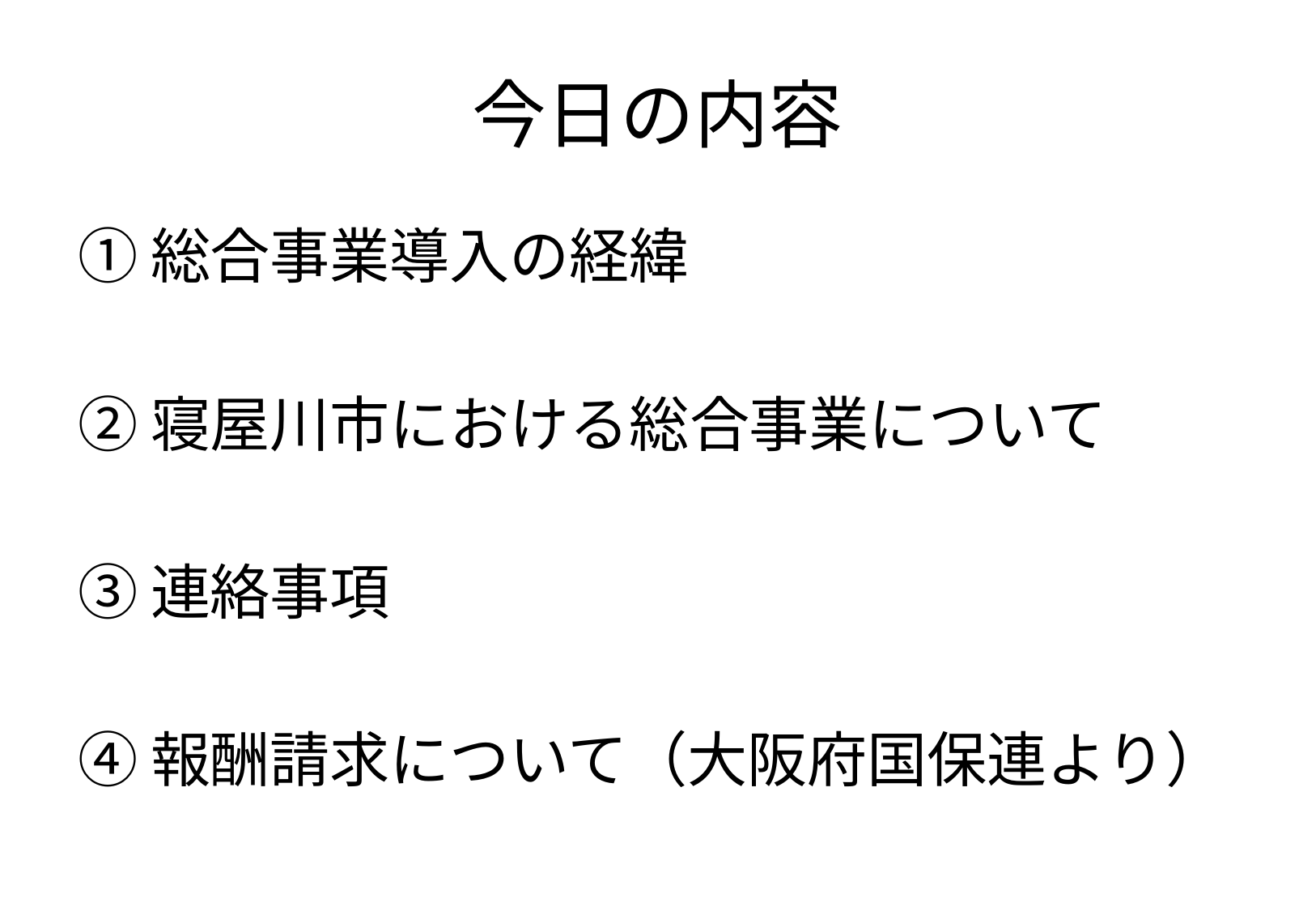

# 今日の内容
①総合事業導入の経緯

②寝屋川市における総合事業について

③連絡事項

④報酬請求について（大阪府国保連より）